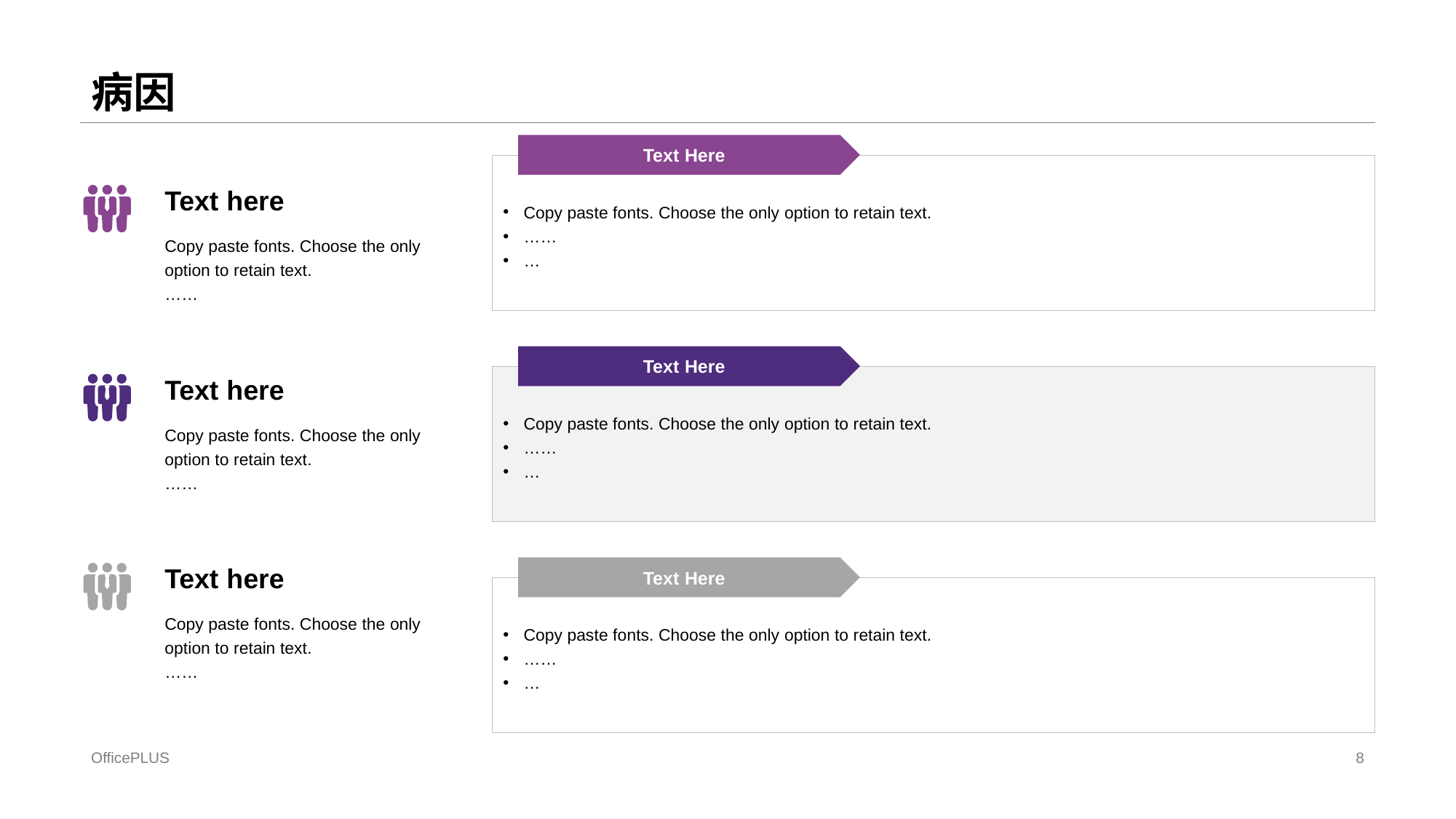

# 病因
Text  Here

Text  here

Copy paste fonts. Choose the only  option to retain text.
……
…
Copy paste fonts. Choose the only  option to retain text.
……
Text  Here
Text  here

Copy paste fonts. Choose the only  option to retain text.
……
…
Copy paste fonts. Choose the only  option to retain text.
……
Text  here
Text  Here

Copy paste fonts. Choose the only  option to retain text.
……
Copy paste fonts. Choose the only  option to retain text.
……
…
OfficePLUS
8